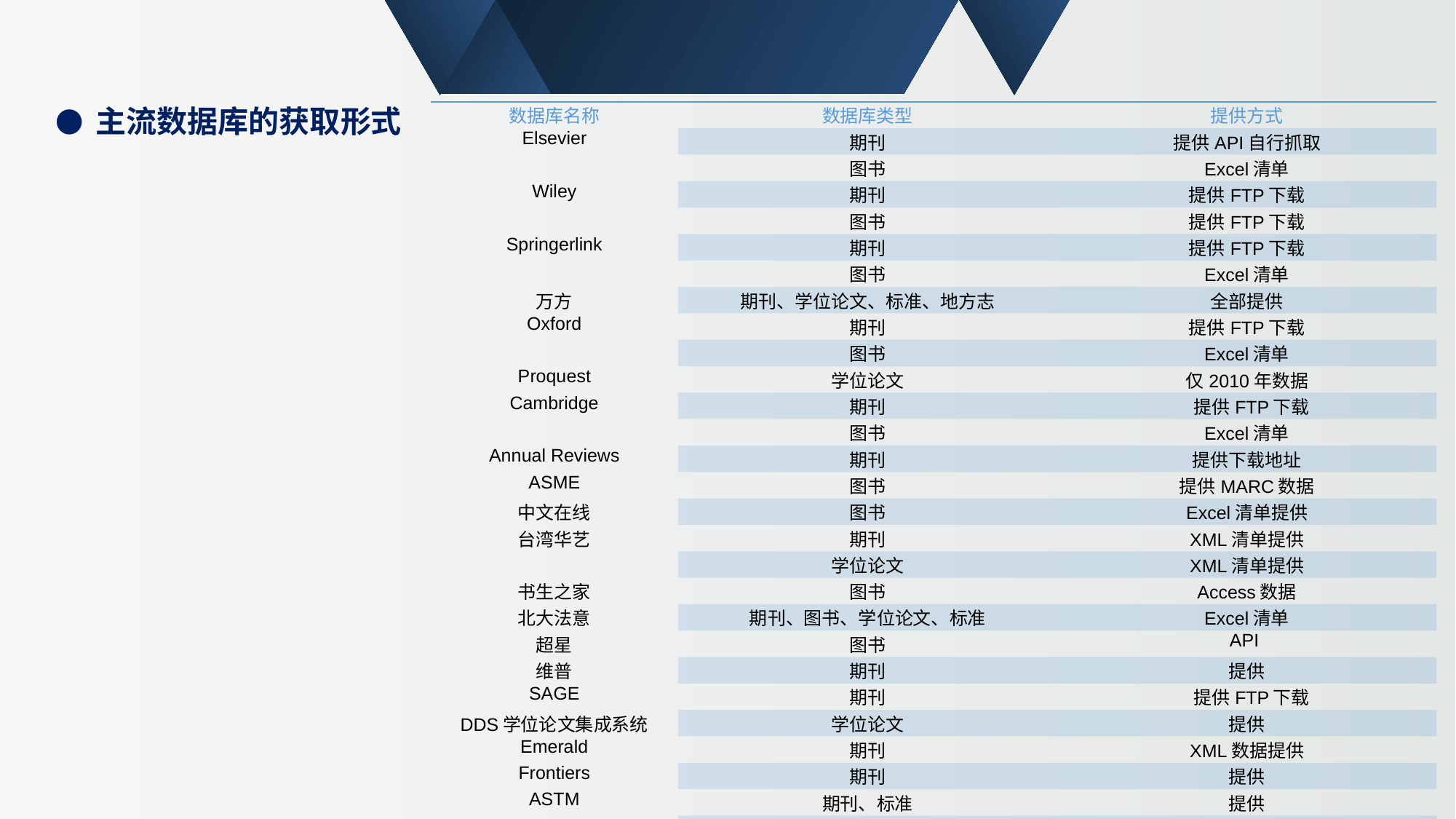

● 主流数据库的获取形式
| 数据库名称 | 数据库类型 | 提供方式 |
| --- | --- | --- |
| Elsevier | 期刊 | 提供API自行抓取 |
|  | 图书 | Excel清单 |
| Wiley | 期刊 | 提供FTP下载 |
|  | 图书 | 提供FTP下载 |
| Springerlink | 期刊 | 提供FTP下载 |
|  | 图书 | Excel清单 |
| 万方 | 期刊、学位论文、标准、地方志 | 全部提供 |
| Oxford | 期刊 | 提供FTP下载 |
|  | 图书 | Excel清单 |
| Proquest | 学位论文 | 仅2010年数据 |
| Cambridge | 期刊 | 提供FTP下载 |
|  | 图书 | Excel清单 |
| Annual Reviews | 期刊 | 提供下载地址 |
| ASME | 图书 | 提供MARC数据 |
| 中文在线 | 图书 | Excel清单提供 |
| 台湾华艺 | 期刊 | XML清单提供 |
|  | 学位论文 | XML清单提供 |
| 书生之家 | 图书 | Access数据 |
| 北大法意 | 期刊、图书、学位论文、标准 | Excel清单 |
| 超星 | 图书 | API |
| 维普 | 期刊 | 提供 |
| SAGE | 期刊 | 提供FTP下载 |
| DDS学位论文集成系统 | 学位论文 | 提供 |
| Emerald | 期刊 | XML数据提供 |
| Frontiers | 期刊 | 提供 |
| ASTM | 期刊、标准 | 提供 |
| ACM | 会议录 | 提供MARC数据 |